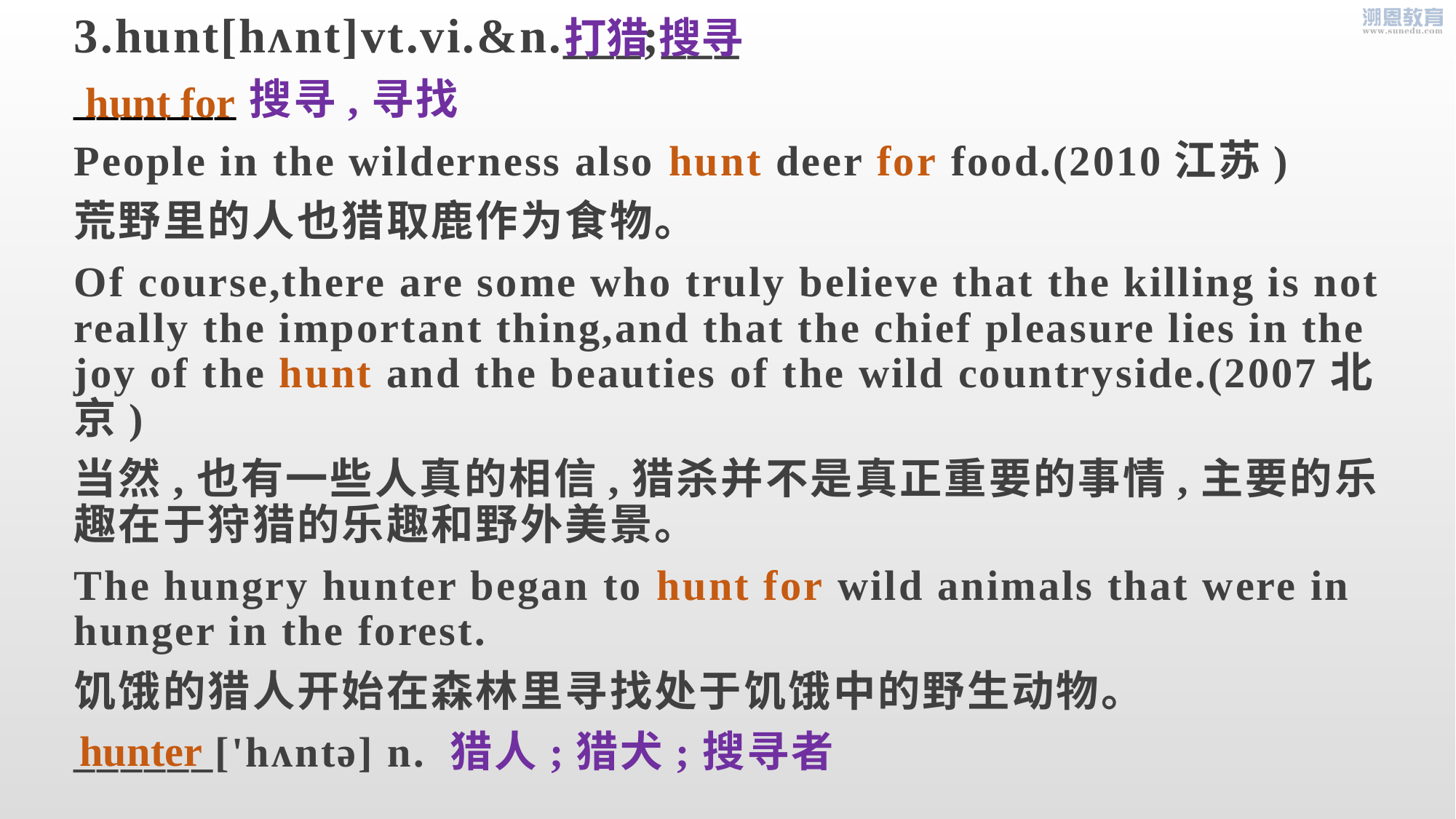

打猎 搜寻
3.hunt[hʌnt]vt.vi.&n.___;___
_______搜寻,寻找
People in the wilderness also hunt deer for food.(2010江苏)
荒野里的人也猎取鹿作为食物。
Of course,there are some who truly believe that the killing is not really the important thing,and that the chief pleasure lies in the joy of the hunt and the beauties of the wild countryside.(2007北京)
当然,也有一些人真的相信,猎杀并不是真正重要的事情,主要的乐趣在于狩猎的乐趣和野外美景。
The hungry hunter began to hunt for wild animals that were in hunger in the forest.
饥饿的猎人开始在森林里寻找处于饥饿中的野生动物。
______['hʌntə] n. 猎人;猎犬;搜寻者
hunt for
hunter